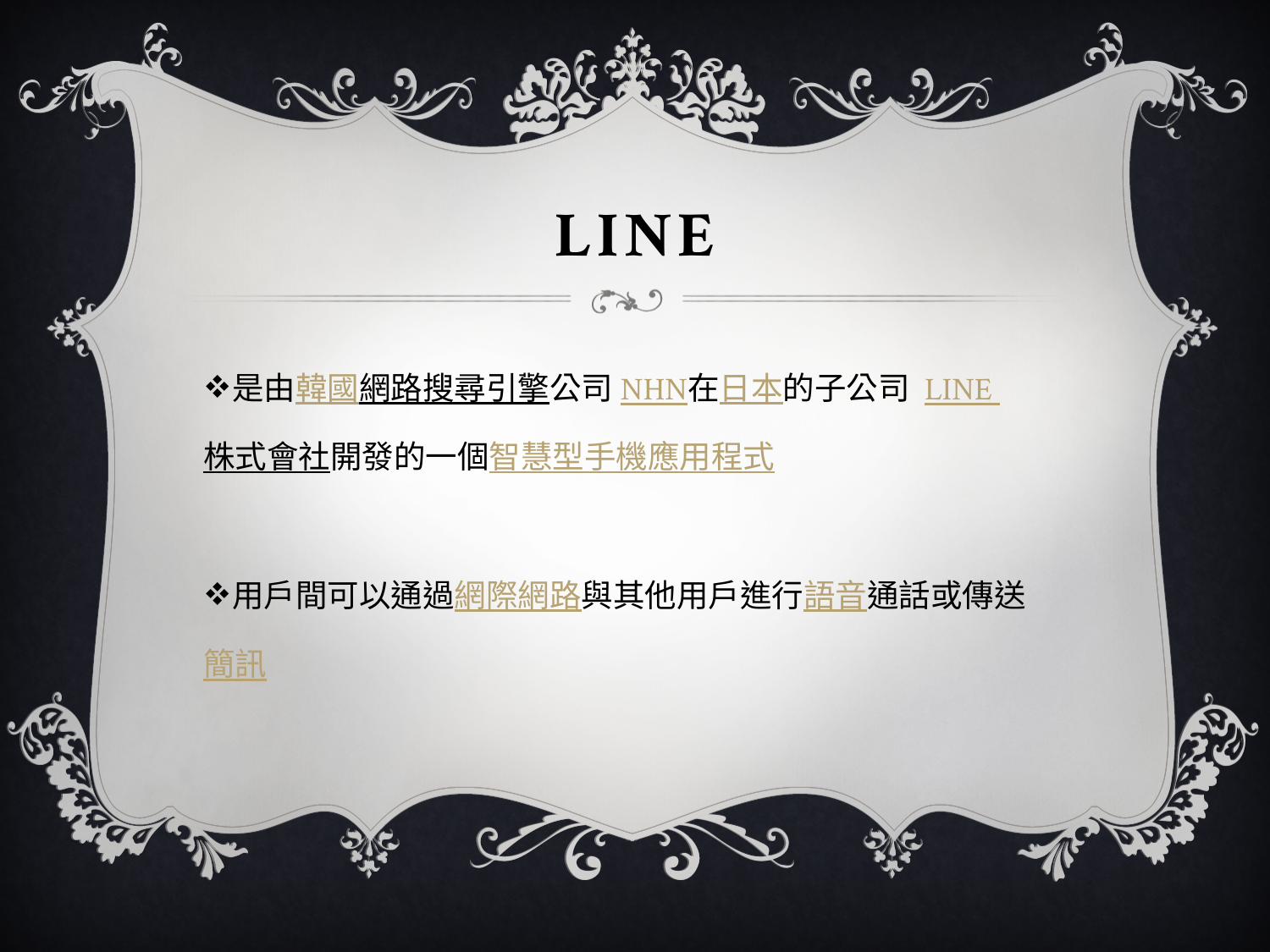

# LINE
是由韓國網路搜尋引擎公司NHN在日本的子公司 LINE 株式會社開發的一個智慧型手機應用程式

用戶間可以通過網際網路與其他用戶進行語音通話或傳送簡訊